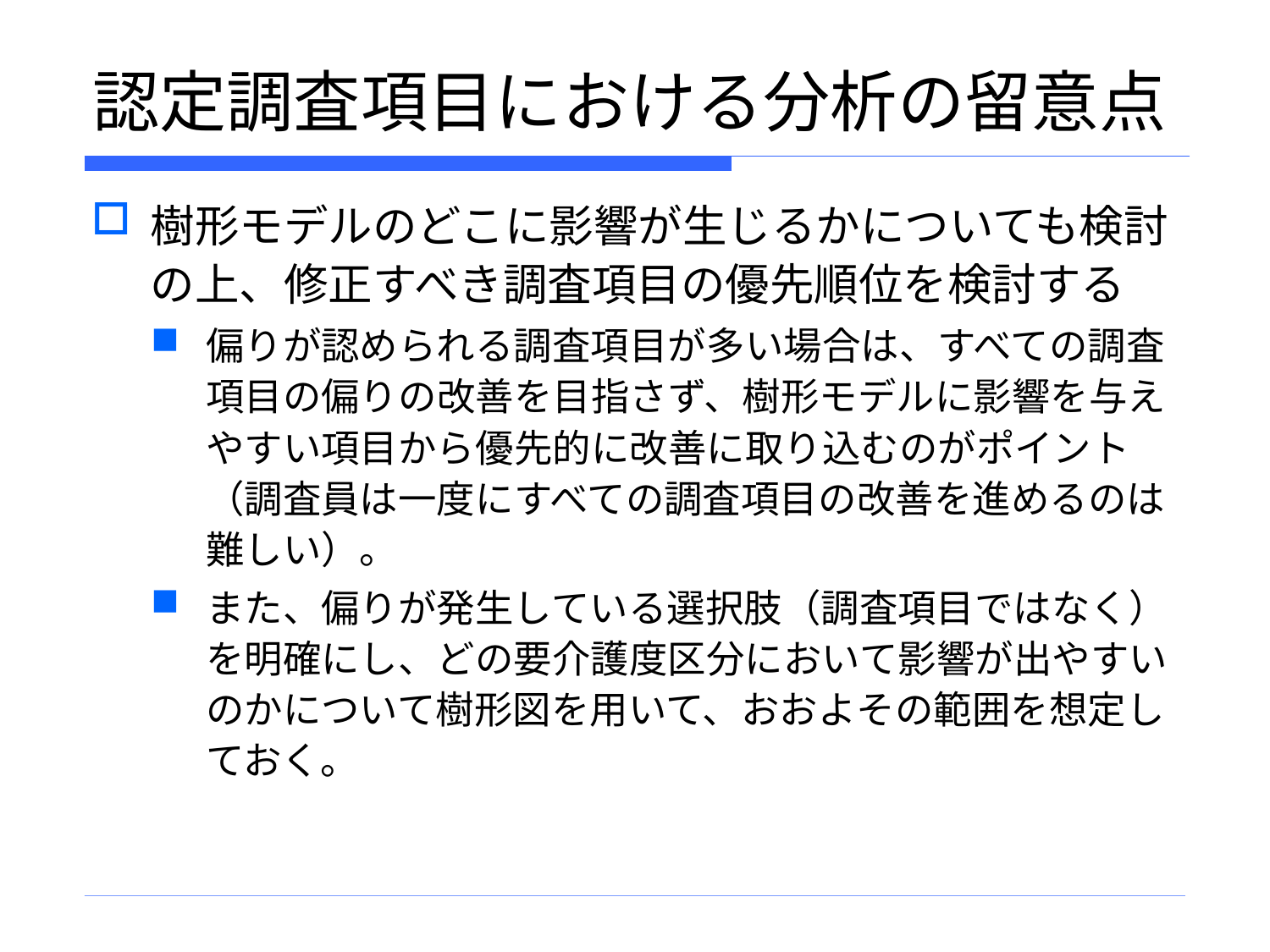

# 認定調査項目における分析の留意点
樹形モデルのどこに影響が生じるかについても検討の上、修正すべき調査項目の優先順位を検討する
偏りが認められる調査項目が多い場合は、すべての調査項目の偏りの改善を目指さず、樹形モデルに影響を与えやすい項目から優先的に改善に取り込むのがポイント（調査員は一度にすべての調査項目の改善を進めるのは難しい）。
また、偏りが発生している選択肢（調査項目ではなく）を明確にし、どの要介護度区分において影響が出やすいのかについて樹形図を用いて、おおよその範囲を想定しておく。